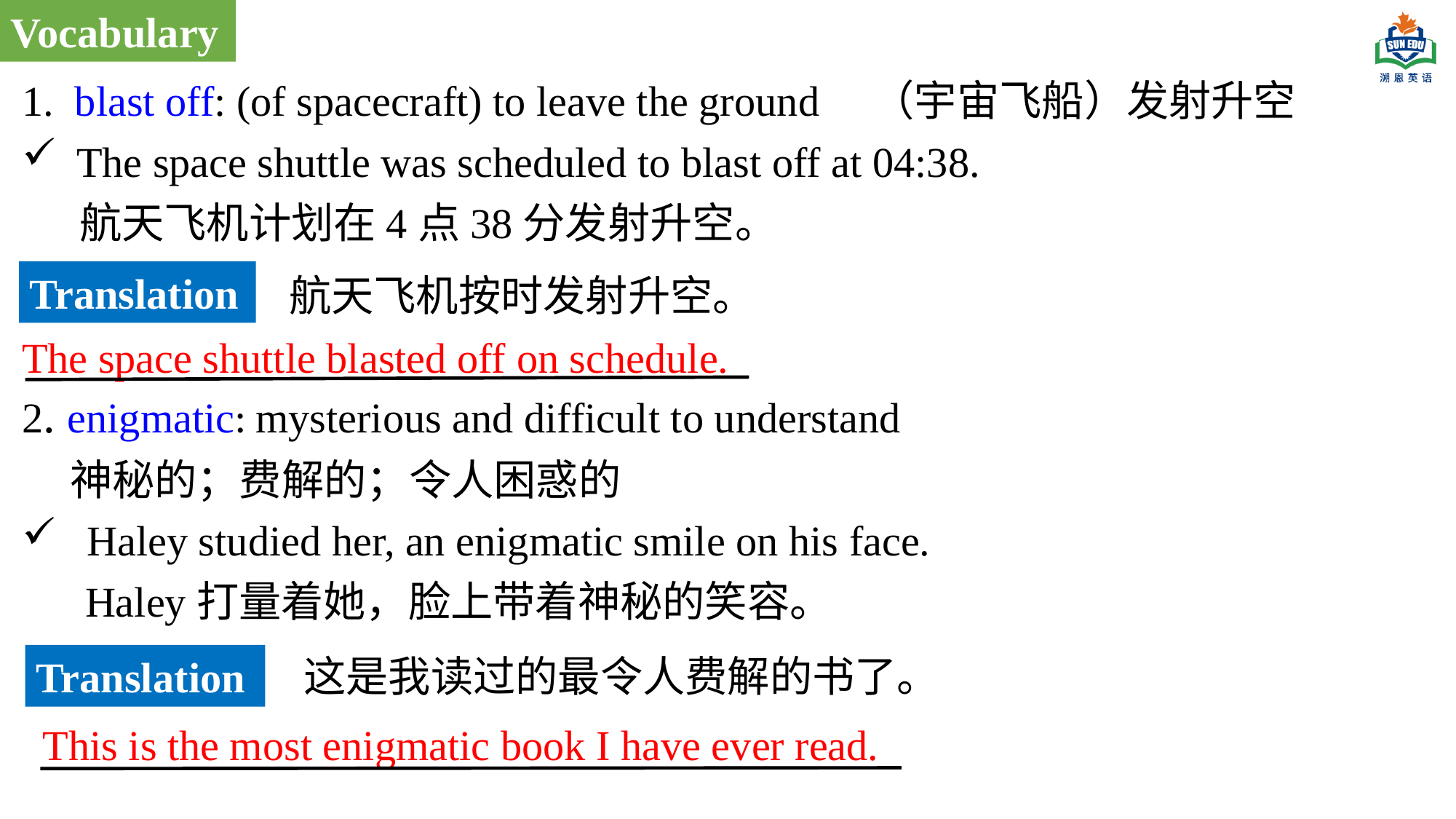

Vocabulary
1.  blast off: (of spacecraft) to leave the ground    （宇宙飞船）发射升空
The space shuttle was scheduled to blast off at 04:38.
     航天飞机计划在4点38分发射升空。

2. enigmatic: mysterious and difficult to understand
    神秘的；费解的；令人困惑的
 Haley studied her, an enigmatic smile on his face.
      Haley打量着她，脸上带着神秘的笑容。
Translation
航天飞机按时发射升空。
The space shuttle blasted off on schedule.
这是我读过的最令人费解的书了。
Translation
This is the most enigmatic book I have ever read.